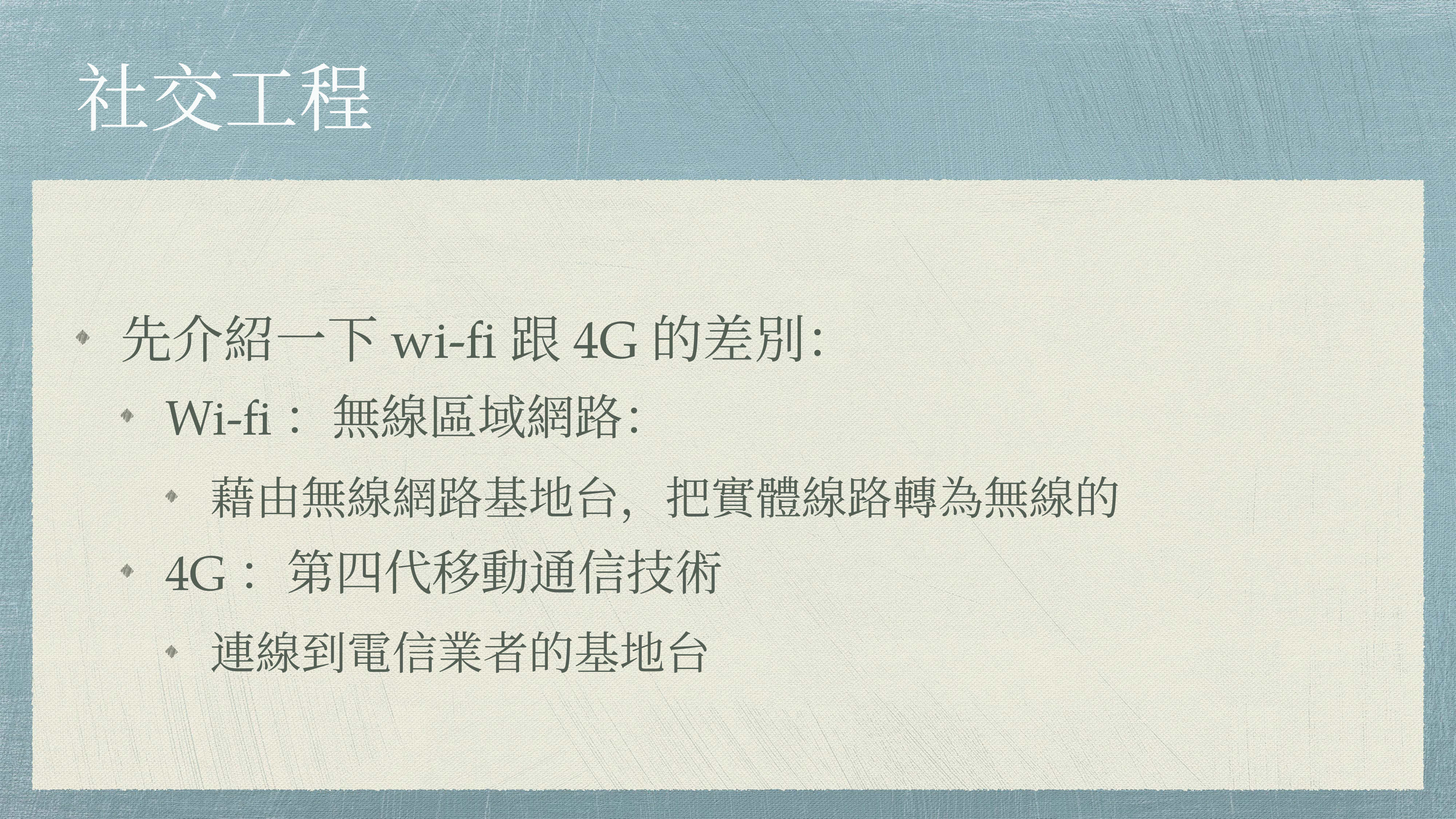

# 社交工程
先介紹一下wi-fi跟4G的差別：
Wi-fi：無線區域網路：
藉由無線網路基地台，把實體線路轉為無線的
4G：第四代移動通信技術
連線到電信業者的基地台